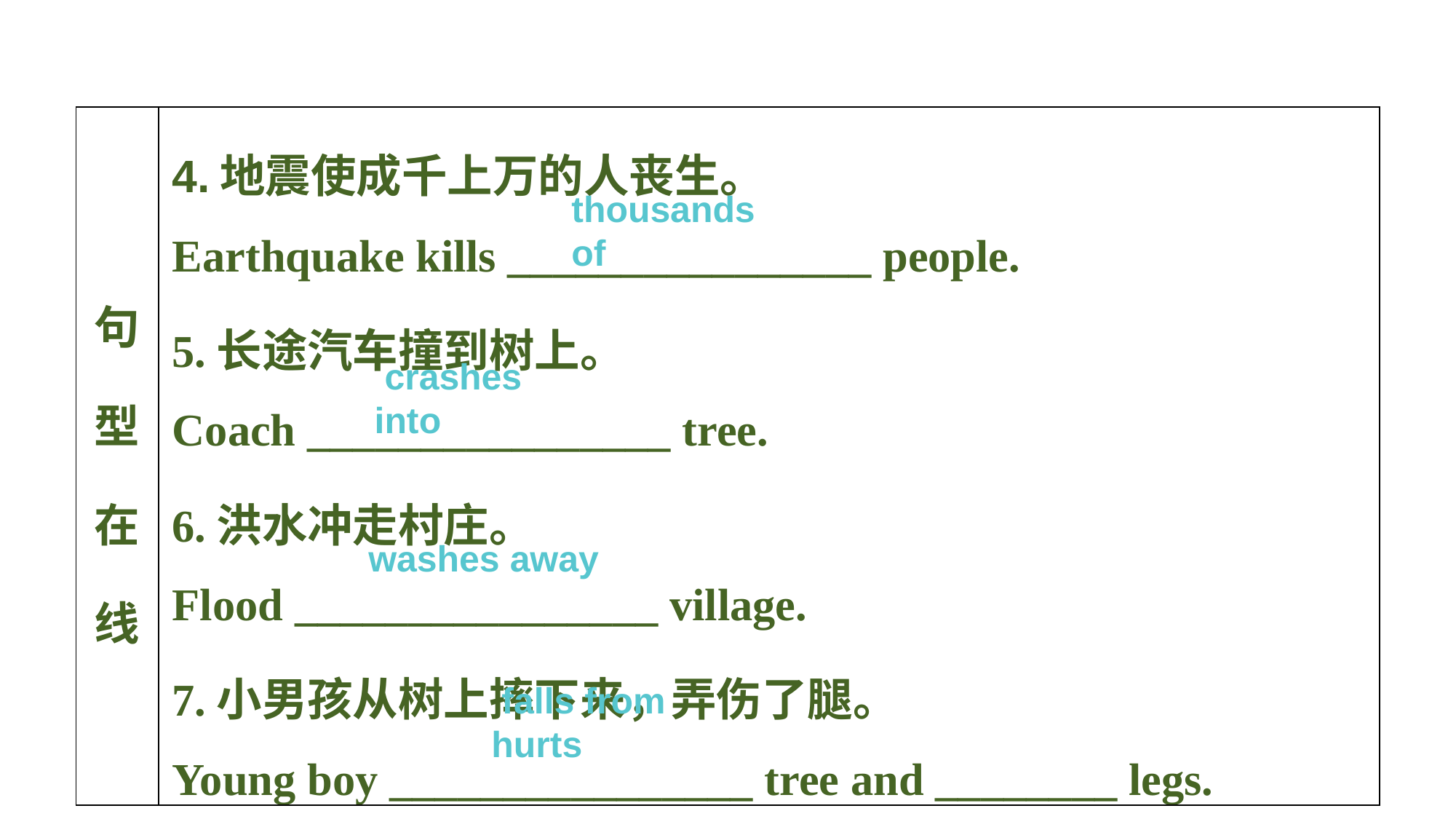

| 句型在线 | 4.地震使成千上万的人丧生。 Earthquake kills \_\_\_\_\_\_\_\_\_\_\_\_\_\_\_\_ people. 5.长途汽车撞到树上。 Coach \_\_\_\_\_\_\_\_\_\_\_\_\_\_\_\_ tree. 6.洪水冲走村庄。 Flood \_\_\_\_\_\_\_\_\_\_\_\_\_\_\_\_ village. 7.小男孩从树上摔下来，弄伤了腿。 Young boy \_\_\_\_\_\_\_\_\_\_\_\_\_\_\_\_ tree and \_\_\_\_\_\_\_\_ legs. |
| --- | --- |
thousands of
 crashes into
 washes away
 falls from                                     hurts